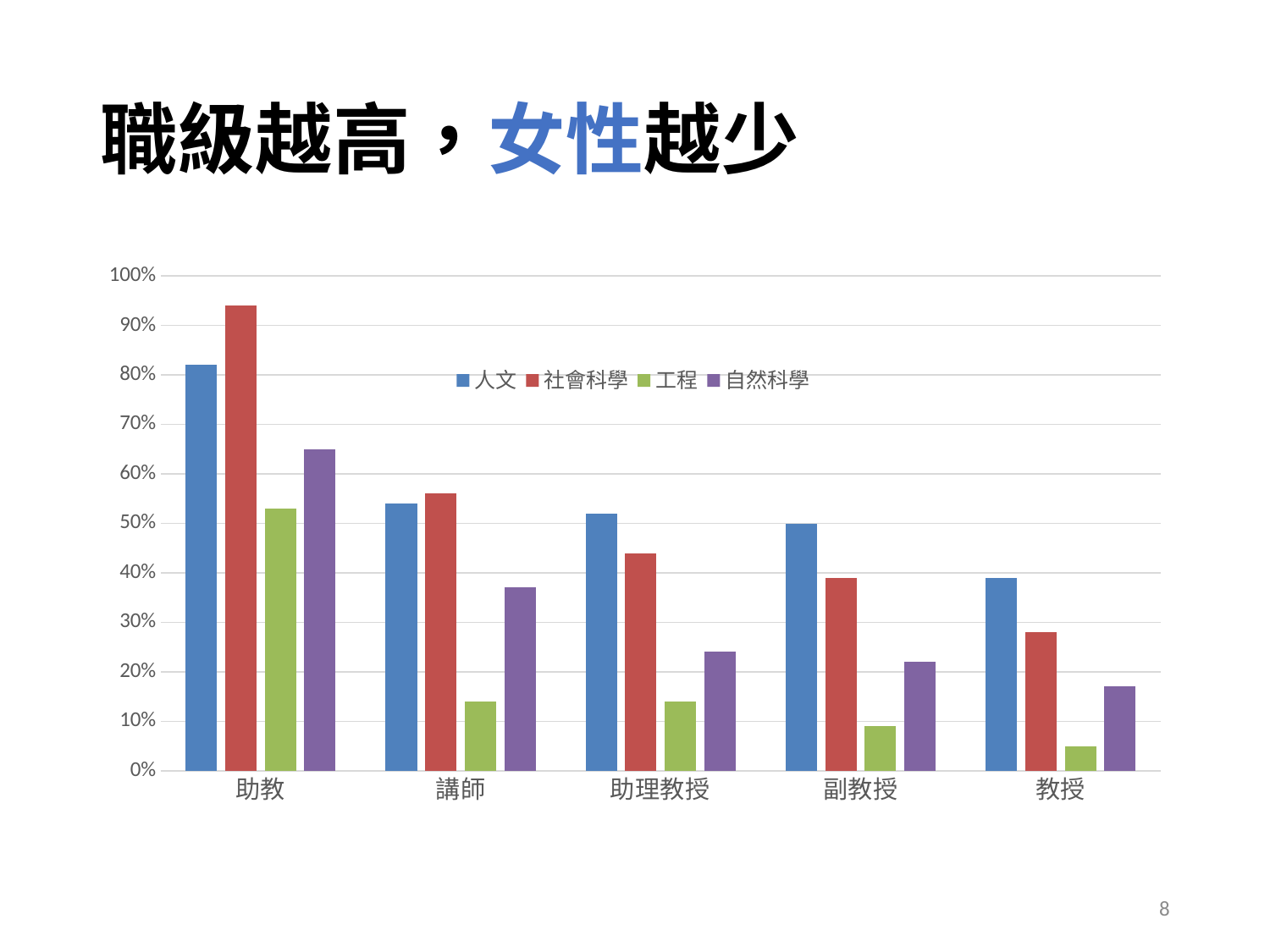

# 職級越高，女性越少

### Chart

| Category | 人文 | 社會科學 | 工程 | 自然科學 |
|---|---|---|---|---|
| 助教 | 0.82 | 0.94 | 0.53 | 0.65 |
| 講師 | 0.54 | 0.56 | 0.14 | 0.37 |
| 助理教授 | 0.52 | 0.44 | 0.14 | 0.24 |
| 副教授 | 0.5 | 0.39 | 0.09 | 0.22 |
| 教授 | 0.39 | 0.28 | 0.05 | 0.17 |
8